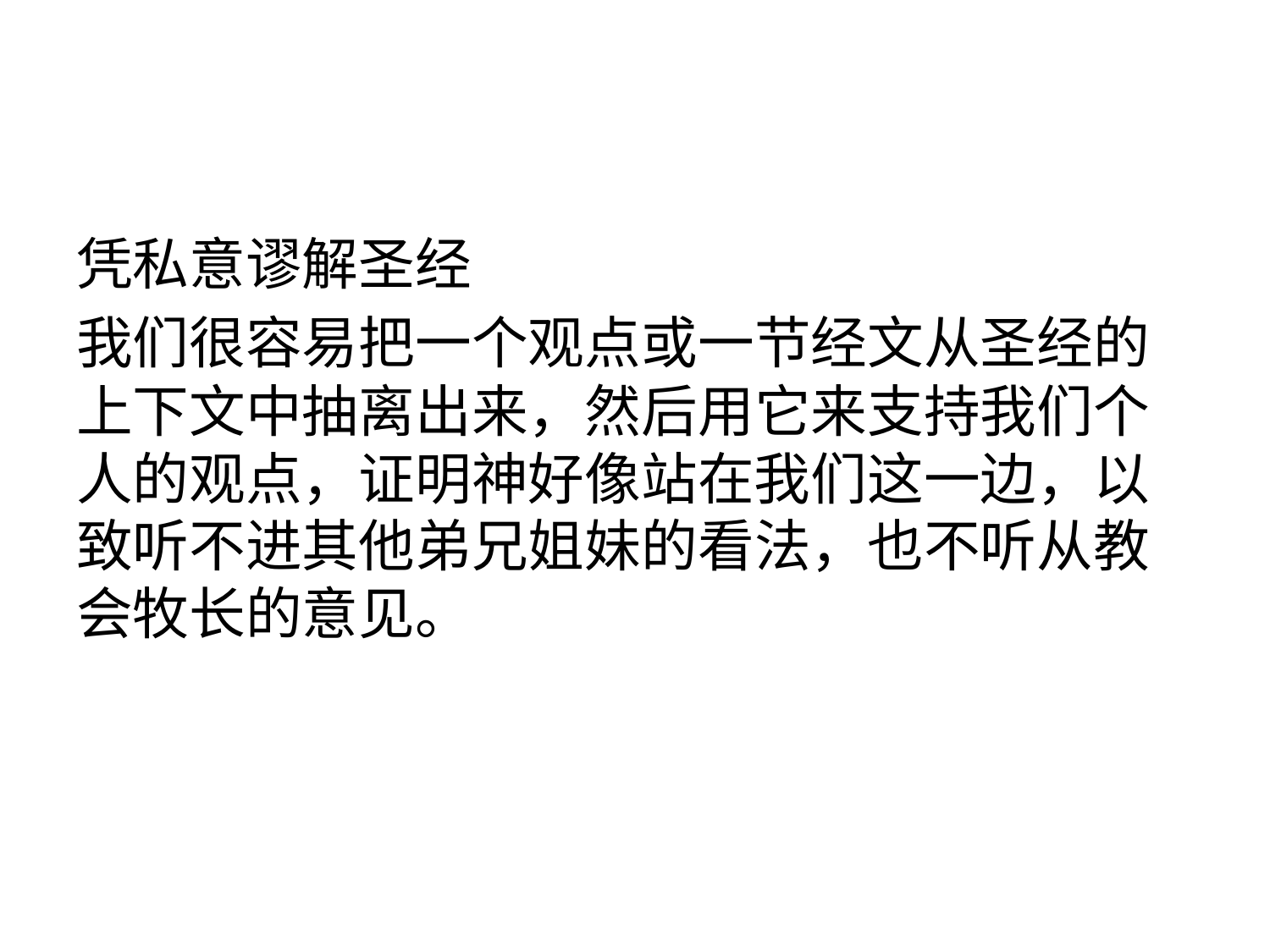

#
凭私意谬解圣经
我们很容易把一个观点或一节经文从圣经的上下文中抽离出来，然后用它来支持我们个人的观点，证明神好像站在我们这一边，以致听不进其他弟兄姐妹的看法，也不听从教会牧长的意见。